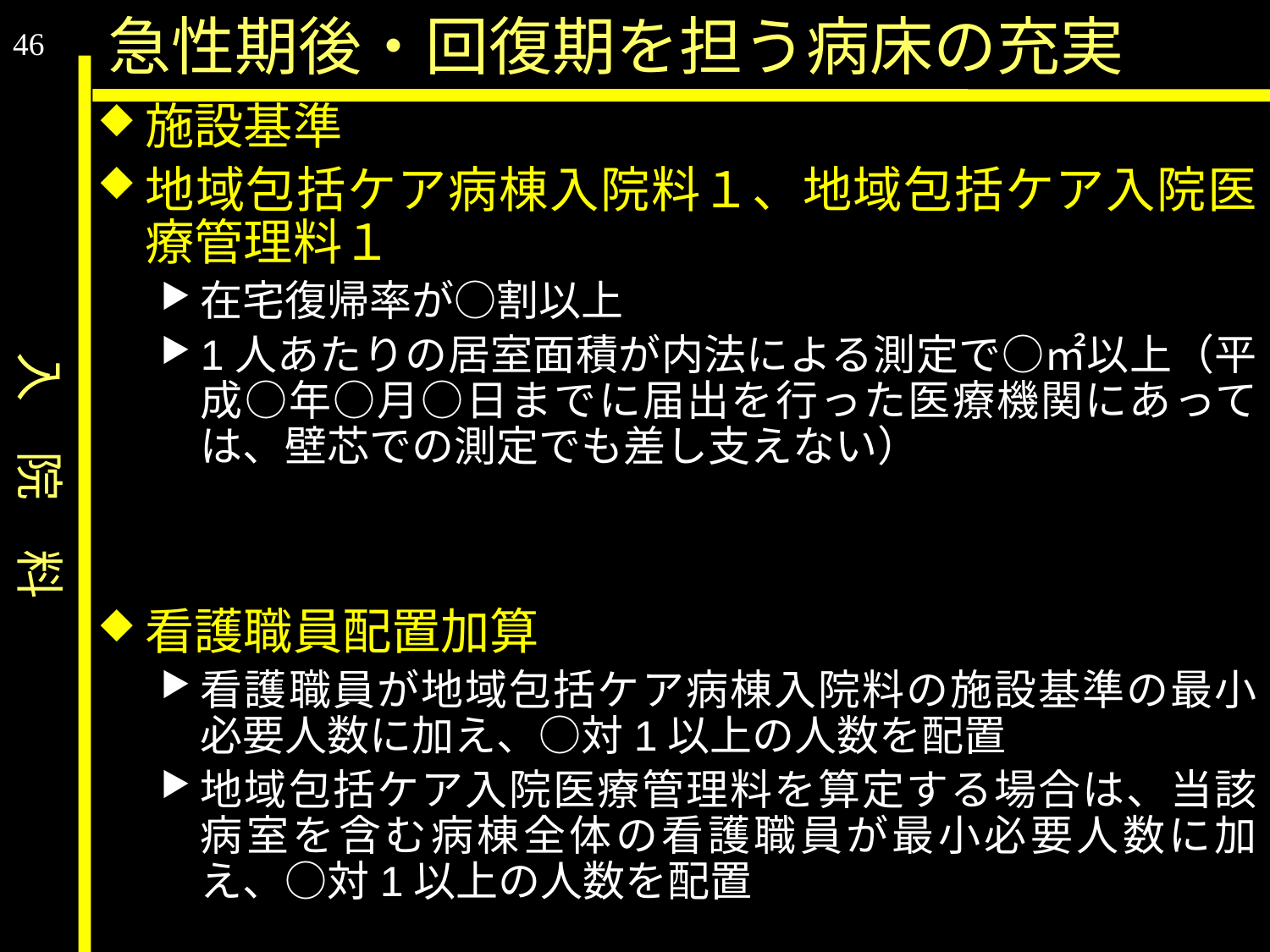

入　院　料
急性期後・回復期を担う病床の充実
46

施設基準
地域包括ケア病棟入院料１、地域包括ケア入院医療管理料１
在宅復帰率が○割以上
1人あたりの居室面積が内法による測定で○㎡以上（平成○年○月○日までに届出を行った医療機関にあっては、壁芯での測定でも差し支えない）

看護職員配置加算
看護職員が地域包括ケア病棟入院料の施設基準の最小必要人数に加え、○対1以上の人数を配置
地域包括ケア入院医療管理料を算定する場合は、当該病室を含む病棟全体の看護職員が最小必要人数に加え、○対1以上の人数を配置